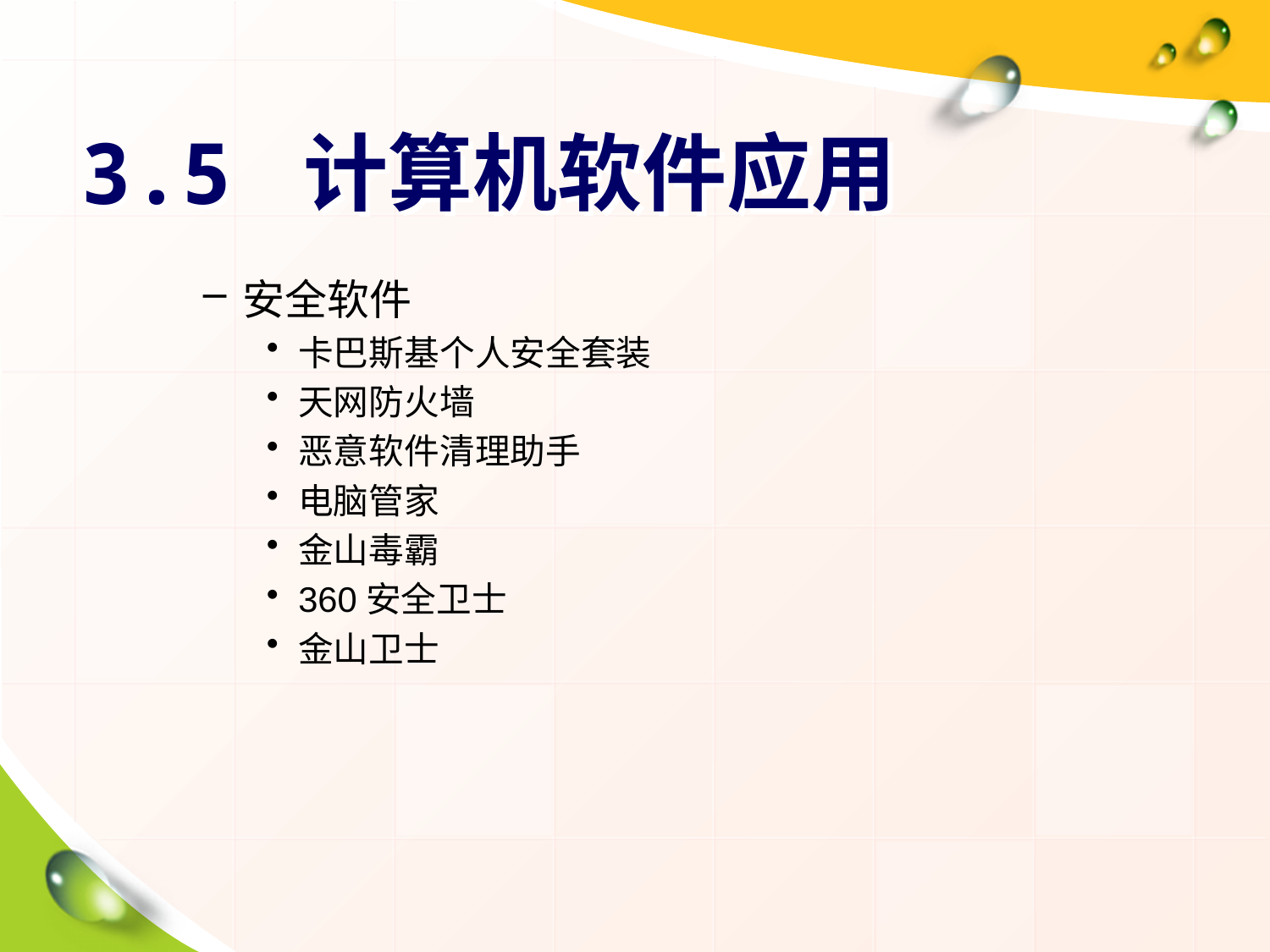

# 3.5 计算机软件应用
安全软件
卡巴斯基个人安全套装
天网防火墙
恶意软件清理助手
电脑管家
金山毒霸
360安全卫士
金山卫士